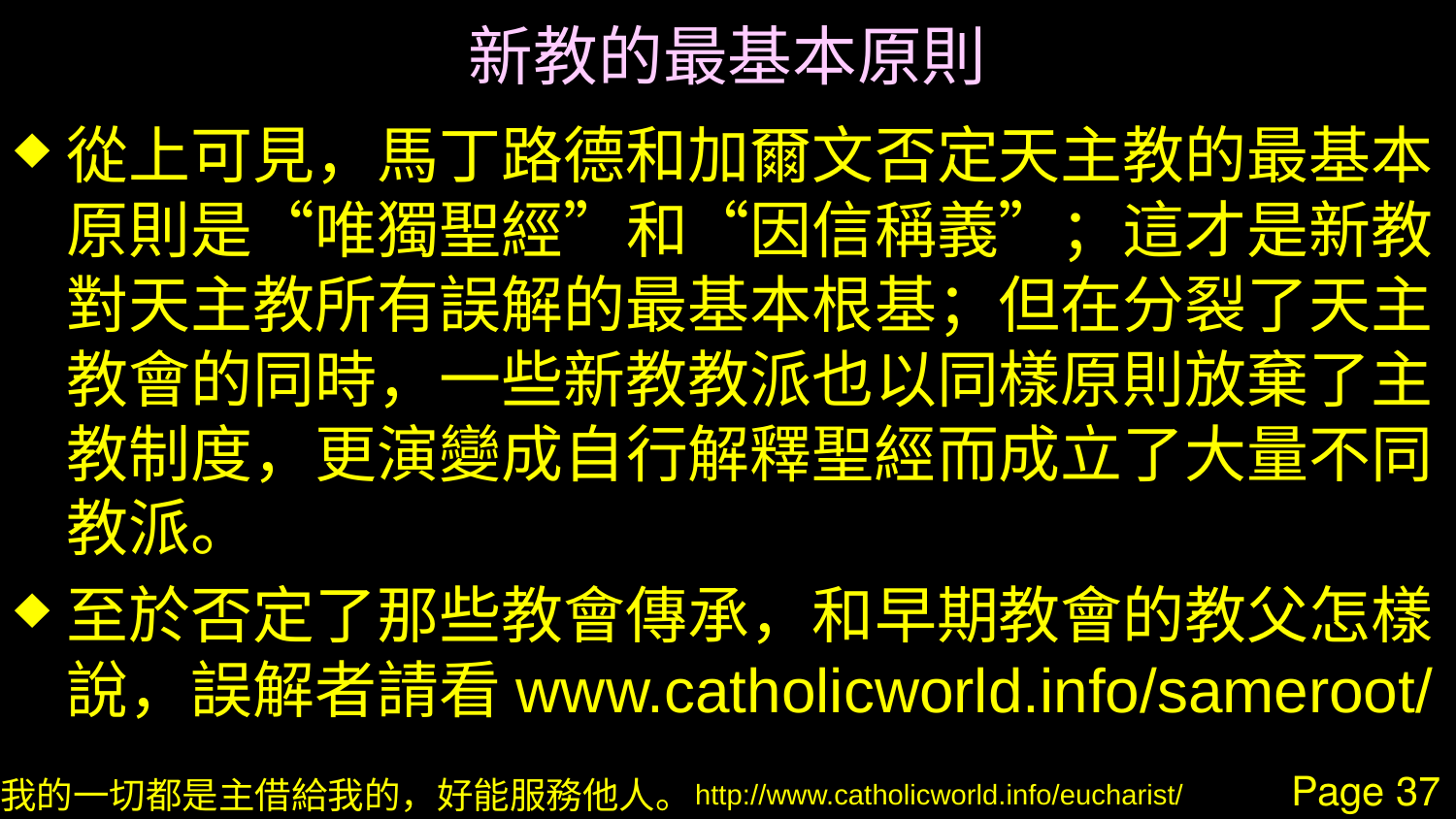

# 新教的最基本原則
從上可見，馬丁路德和加爾文否定天主教的最基本原則是“唯獨聖經”和“因信稱義”；這才是新教對天主教所有誤解的最基本根基；但在分裂了天主教會的同時，一些新教教派也以同樣原則放棄了主教制度，更演變成自行解釋聖經而成立了大量不同教派。
至於否定了那些教會傳承，和早期教會的教父怎樣說，誤解者請看www.catholicworld.info/sameroot/